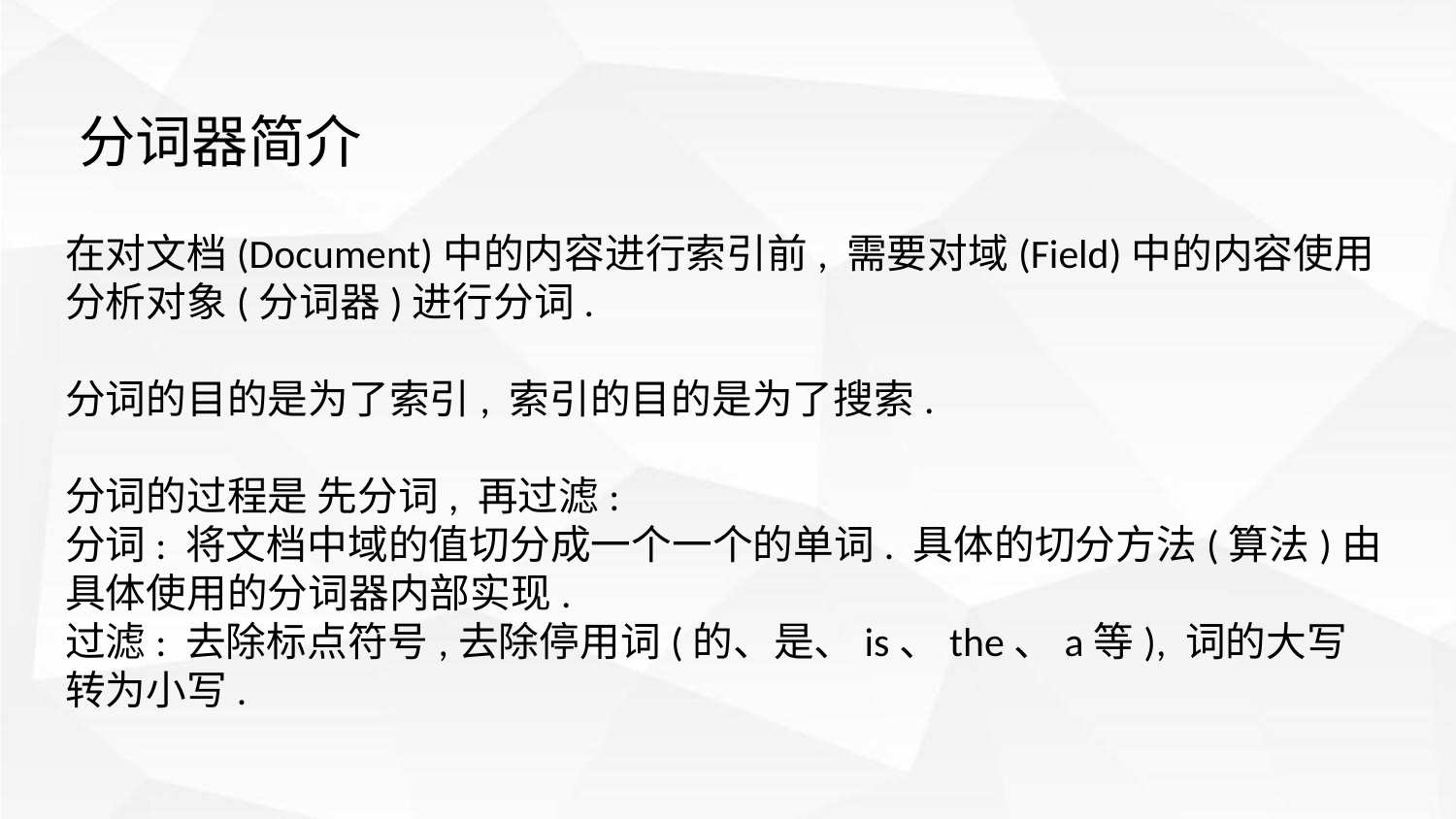

分词器简介
在对文档(Document)中的内容进行索引前, 需要对域(Field)中的内容使用分析对象(分词器)进行分词.

分词的目的是为了索引, 索引的目的是为了搜索.

分词的过程是 先分词, 再过滤:
分词: 将文档中域的值切分成一个一个的单词. 具体的切分方法(算法)由具体使用的分词器内部实现.
过滤: 去除标点符号,去除停用词(的、是、is、the、a等), 词的大写转为小写.